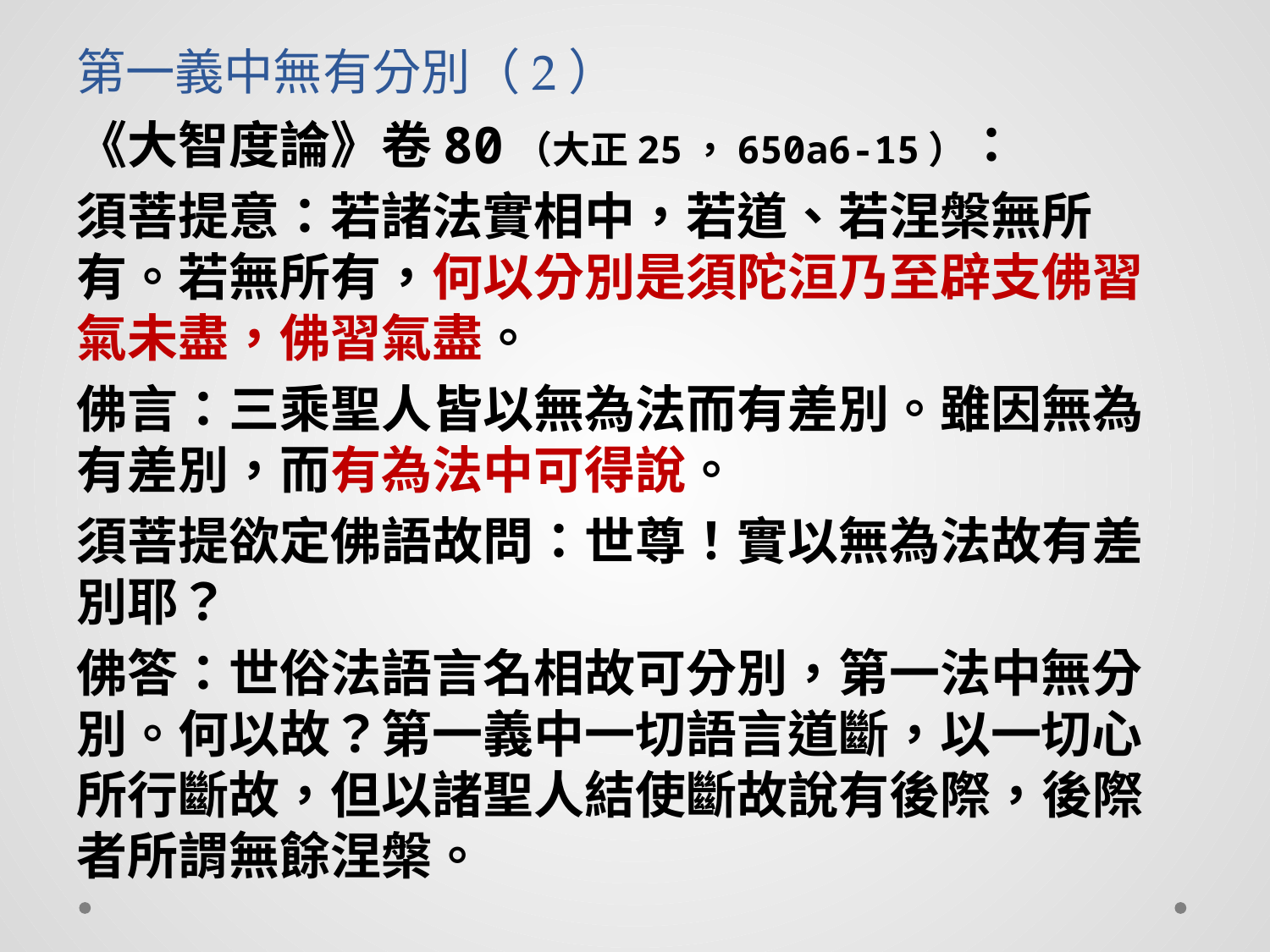

# 第一義中無有分別（2）
《大智度論》卷80（大正25，650a6-15）：
須菩提意：若諸法實相中，若道、若涅槃無所有。若無所有，何以分別是須陀洹乃至辟支佛習氣未盡，佛習氣盡。
佛言：三乘聖人皆以無為法而有差別。雖因無為有差別，而有為法中可得說。
須菩提欲定佛語故問：世尊！實以無為法故有差別耶？
佛答：世俗法語言名相故可分別，第一法中無分別。何以故？第一義中一切語言道斷，以一切心所行斷故，但以諸聖人結使斷故說有後際，後際者所謂無餘涅槃。